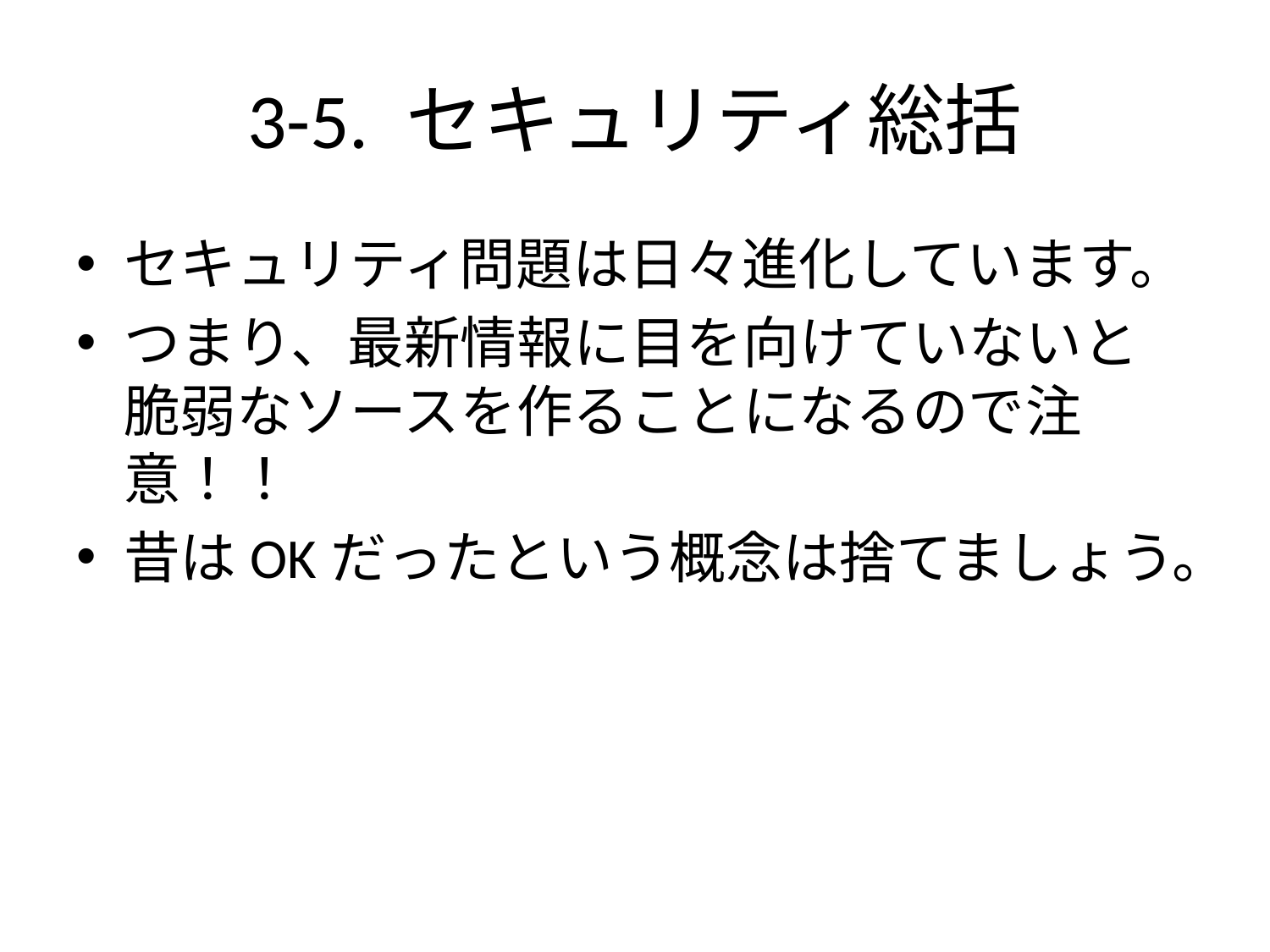

# 3-5. セキュリティ総括
セキュリティ問題は日々進化しています。
つまり、最新情報に目を向けていないと脆弱なソースを作ることになるので注意！！
昔はOKだったという概念は捨てましょう。